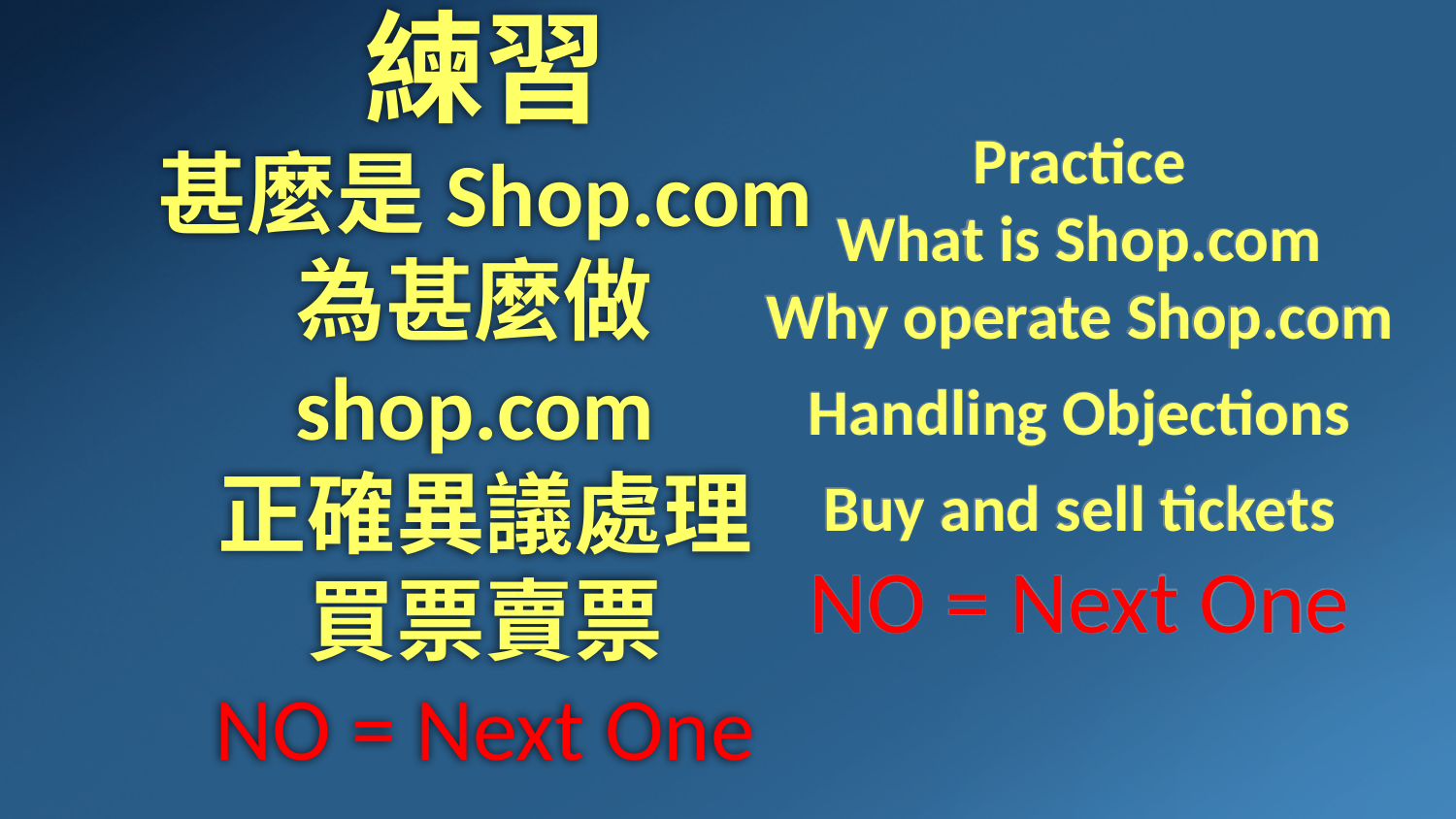

練習
甚麼是Shop.com
為甚麼做shop.com
正確異議處理
買票賣票
NO = Next One
Practice
What is Shop.com
Why operate Shop.com
Handling Objections
Buy and sell tickets
NO = Next One